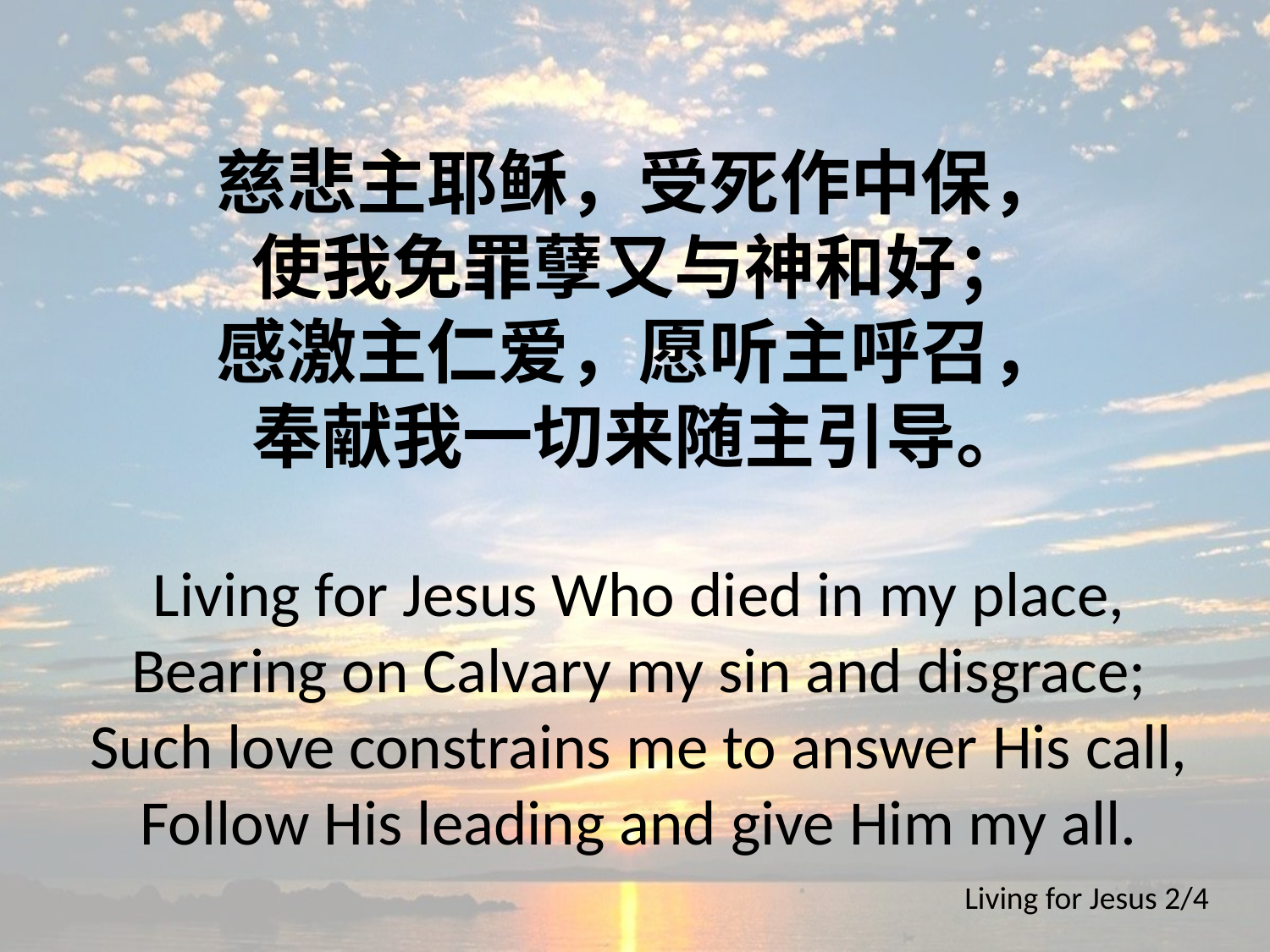

慈悲主耶稣，受死作中保，
使我免罪孽又与神和好；
感激主仁爱，愿听主呼召，
奉献我一切来随主引导。

Living for Jesus Who died in my place,
Bearing on Calvary my sin and disgrace;
Such love constrains me to answer His call,
Follow His leading and give Him my all.
Living for Jesus 2/4